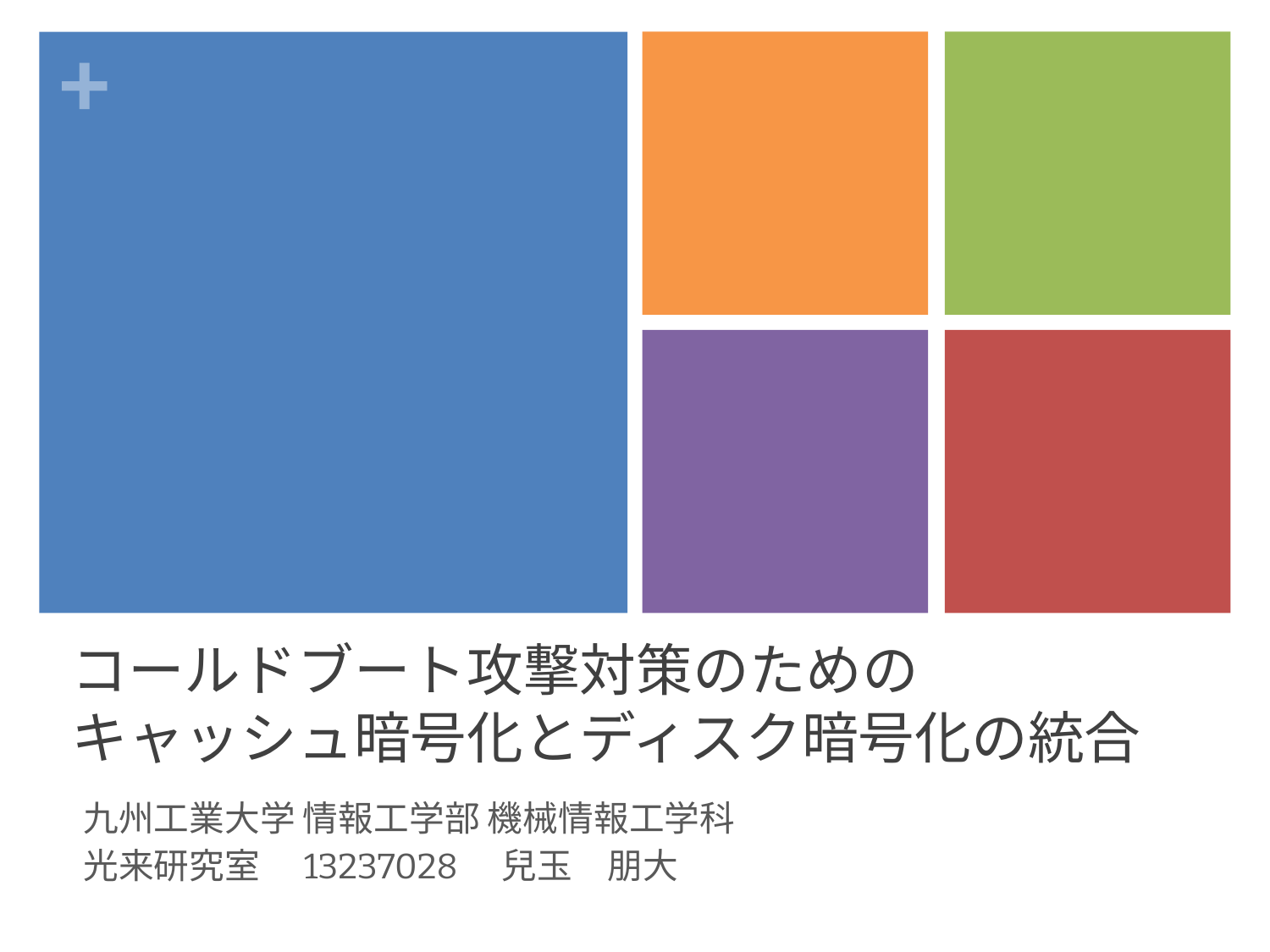

# コールドブート攻撃対策のための キャッシュ暗号化とディスク暗号化の統合
九州工業大学 情報工学部 機械情報工学科
光来研究室　13237028　兒玉　朋大